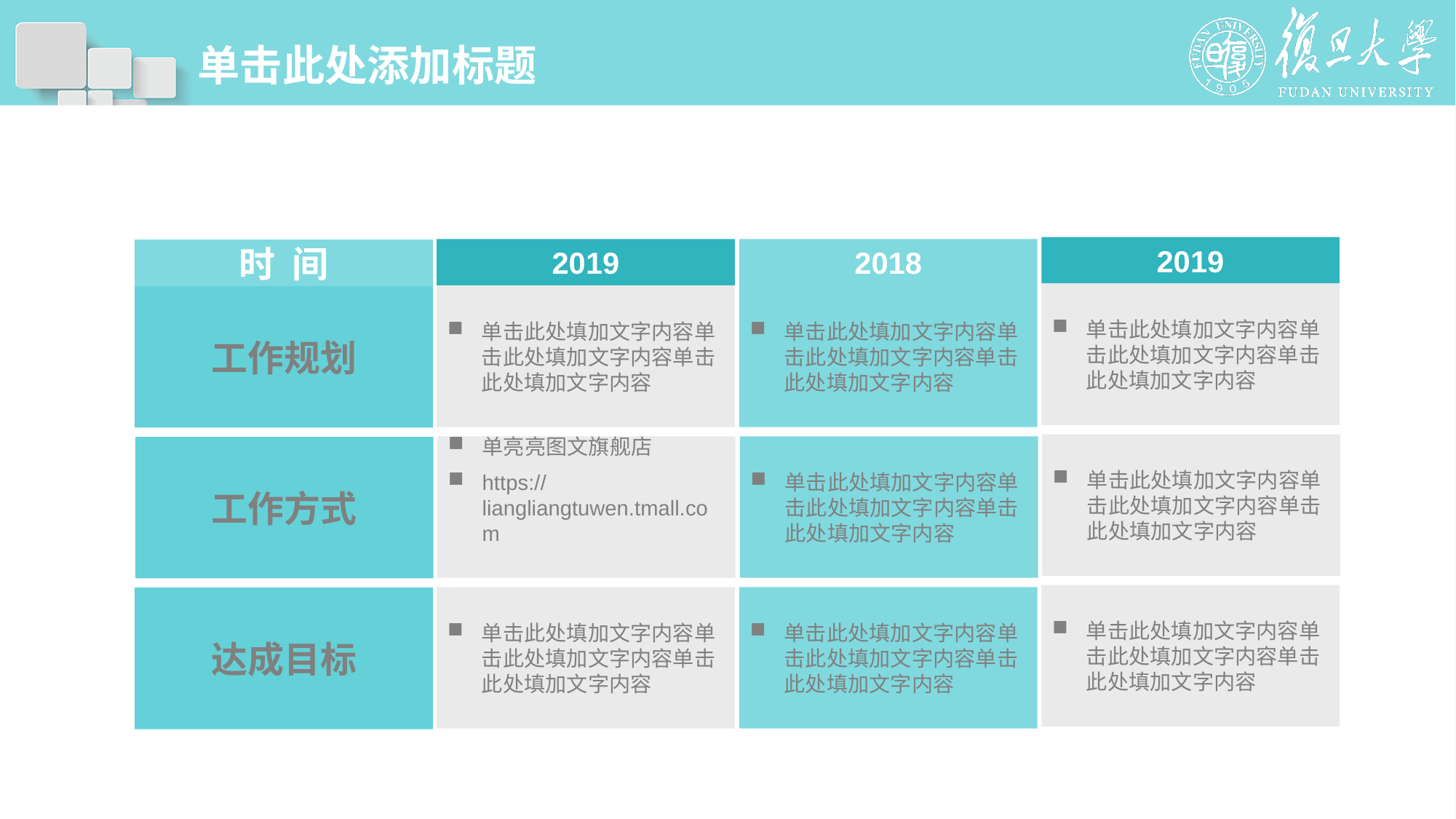

# 单击此处添加标题
2019
单击此处填加文字内容单击此处填加文字内容单击此处填加文字内容
2019
单击此处填加文字内容单击此处填加文字内容单击此处填加文字内容
2018
单击此处填加文字内容单击此处填加文字内容单击此处填加文字内容
时  间
工作规划
单击此处填加文字内容单击此处填加文字内容单击此处填加文字内容
单亮亮图文旗舰店
https://liangliangtuwen.tmall.com

单击此处填加文字内容单击此处填加文字内容单击此处填加文字内容
工作方式
单击此处填加文字内容单击此处填加文字内容单击此处填加文字内容
单击此处填加文字内容单击此处填加文字内容单击此处填加文字内容
单击此处填加文字内容单击此处填加文字内容单击此处填加文字内容
达成目标